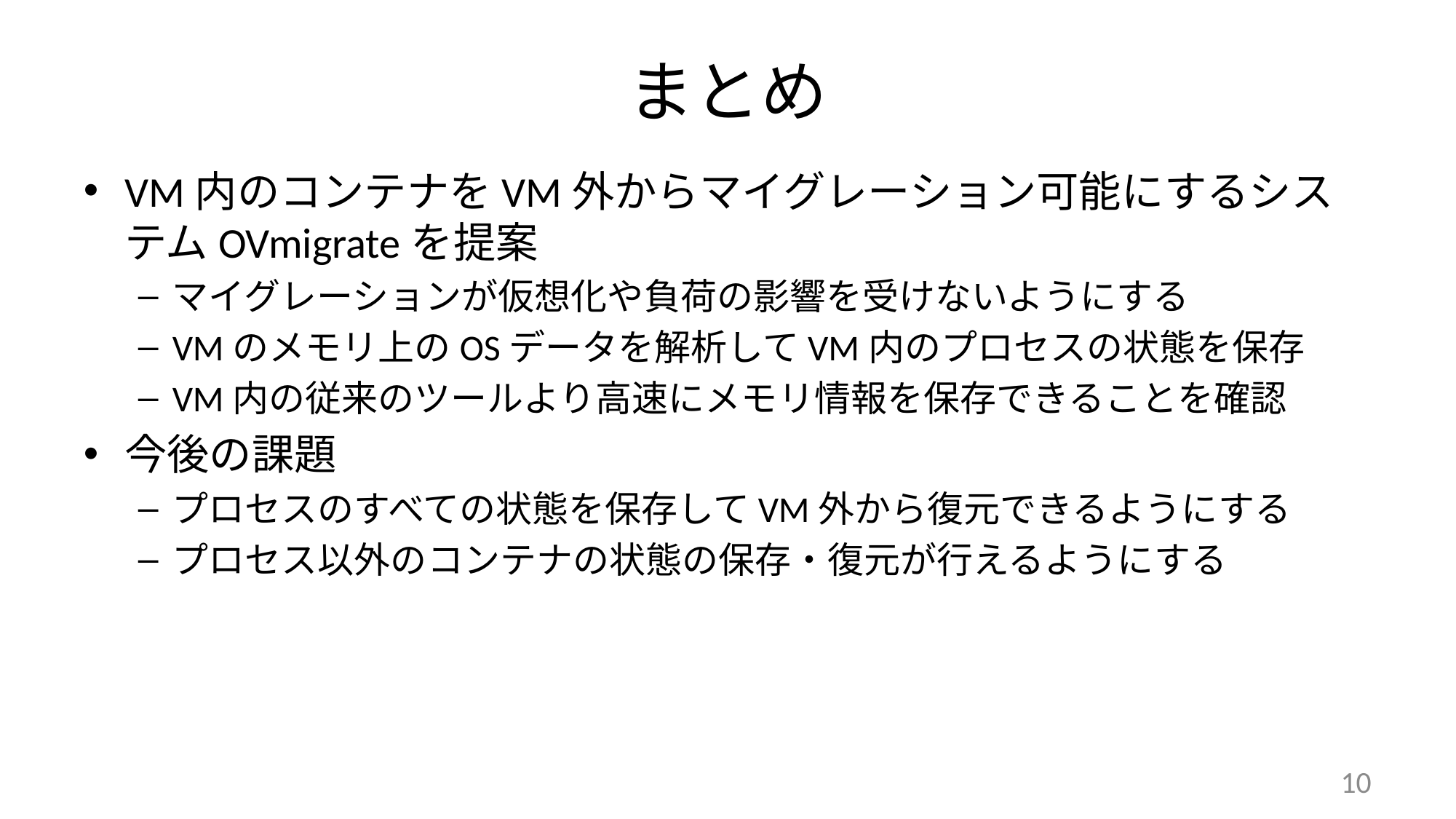

# まとめ
VM内のコンテナをVM外からマイグレーション可能にするシステムOVmigrateを提案
マイグレーションが仮想化や負荷の影響を受けないようにする
VMのメモリ上のOSデータを解析してVM内のプロセスの状態を保存
VM内の従来のツールより高速にメモリ情報を保存できることを確認
今後の課題
プロセスのすべての状態を保存してVM外から復元できるようにする
プロセス以外のコンテナの状態の保存・復元が行えるようにする
10